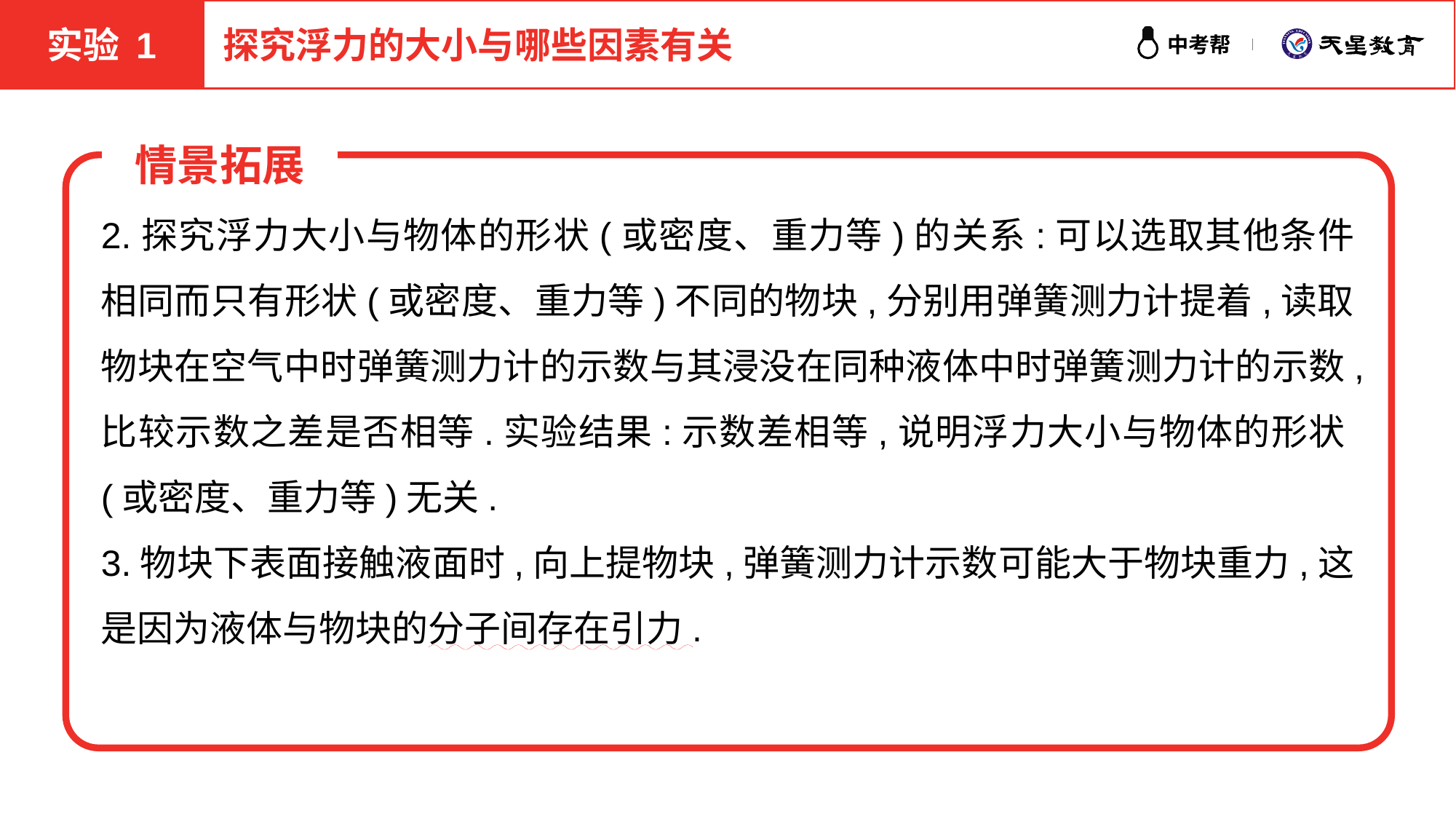

实验 1
探究浮力的大小与哪些因素有关
情景拓展

2.探究浮力大小与物体的形状(或密度、重力等)的关系:可以选取其他条件相同而只有形状(或密度、重力等)不同的物块,分别用弹簧测力计提着,读取物块在空气中时弹簧测力计的示数与其浸没在同种液体中时弹簧测力计的示数,比较示数之差是否相等.实验结果:示数差相等,说明浮力大小与物体的形状(或密度、重力等)无关.
3.物块下表面接触液面时,向上提物块,弹簧测力计示数可能大于物块重力,这是因为液体与物块的分子间存在引力.